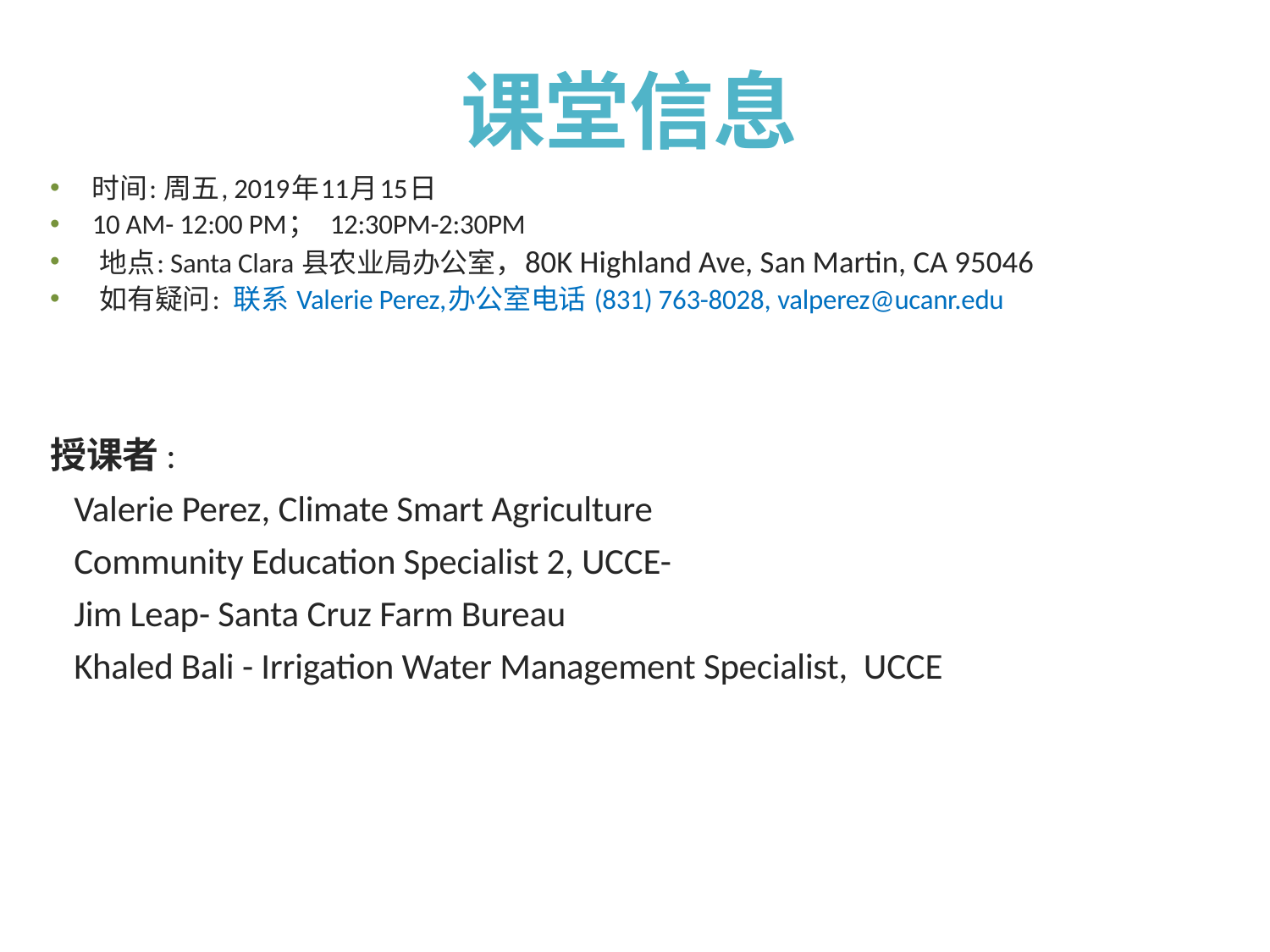

# 课堂信息
时间: 周五, 2019年11月15日
10 AM- 12:00 PM；  12:30PM-2:30PM
 地点: Santa Clara 县农业局办公室，80K Highland Ave, San Martin, CA 95046
 如有疑问:  联系 Valerie Perez,办公室电话 (831) 763-8028, valperez@ucanr.edu

授课者:
Valerie Perez, Climate Smart Agriculture
		Community Education Specialist 2, UCCE-
Jim Leap- Santa Cruz Farm Bureau
Khaled Bali - Irrigation Water Management Specialist,  UCCE